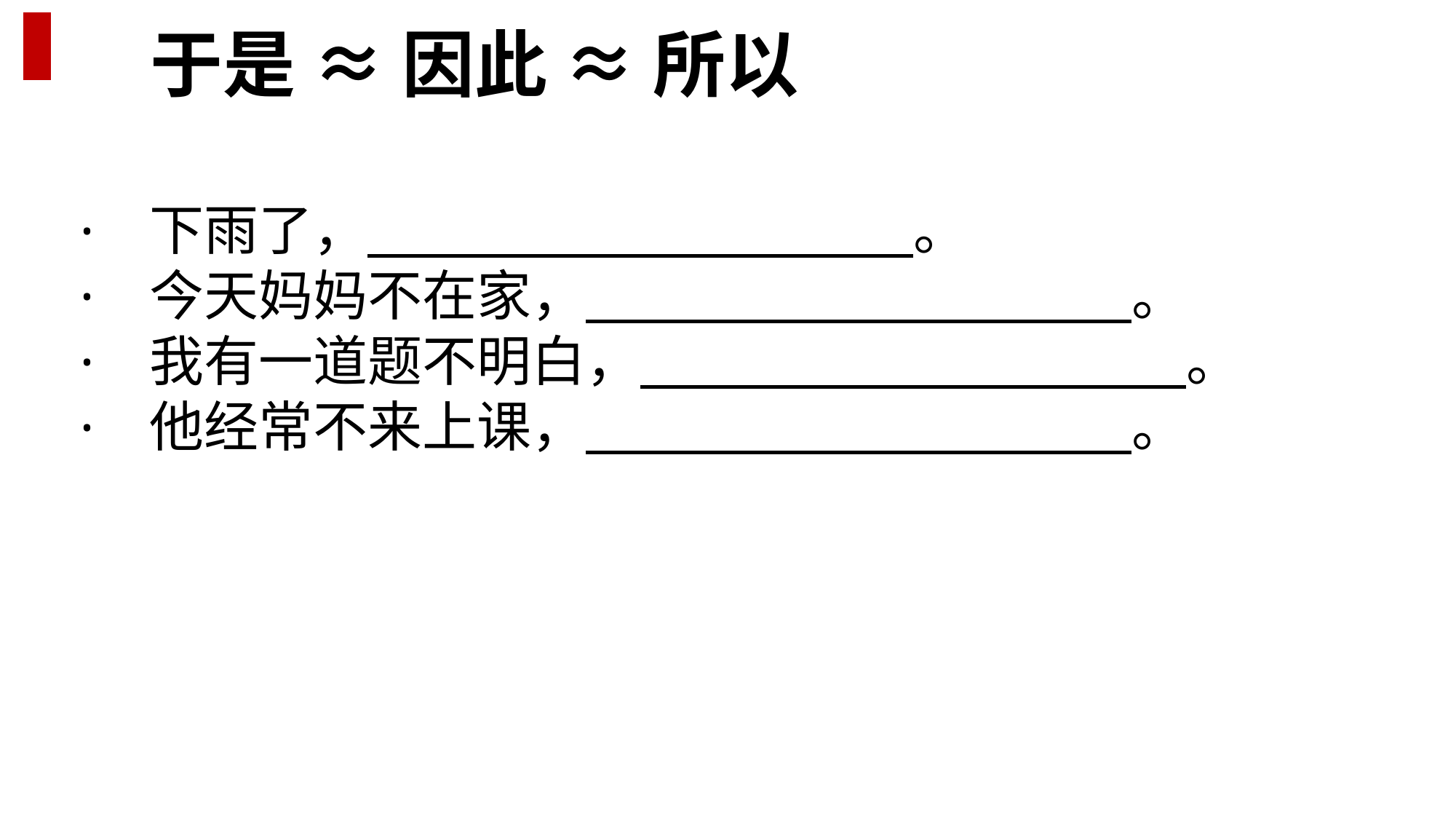

于是 ≈ 因此 ≈ 所以
· 下雨了，                    。
· 今天妈妈不在家，                    。
· 我有一道题不明白，                    。
· 他经常不来上课，                    。